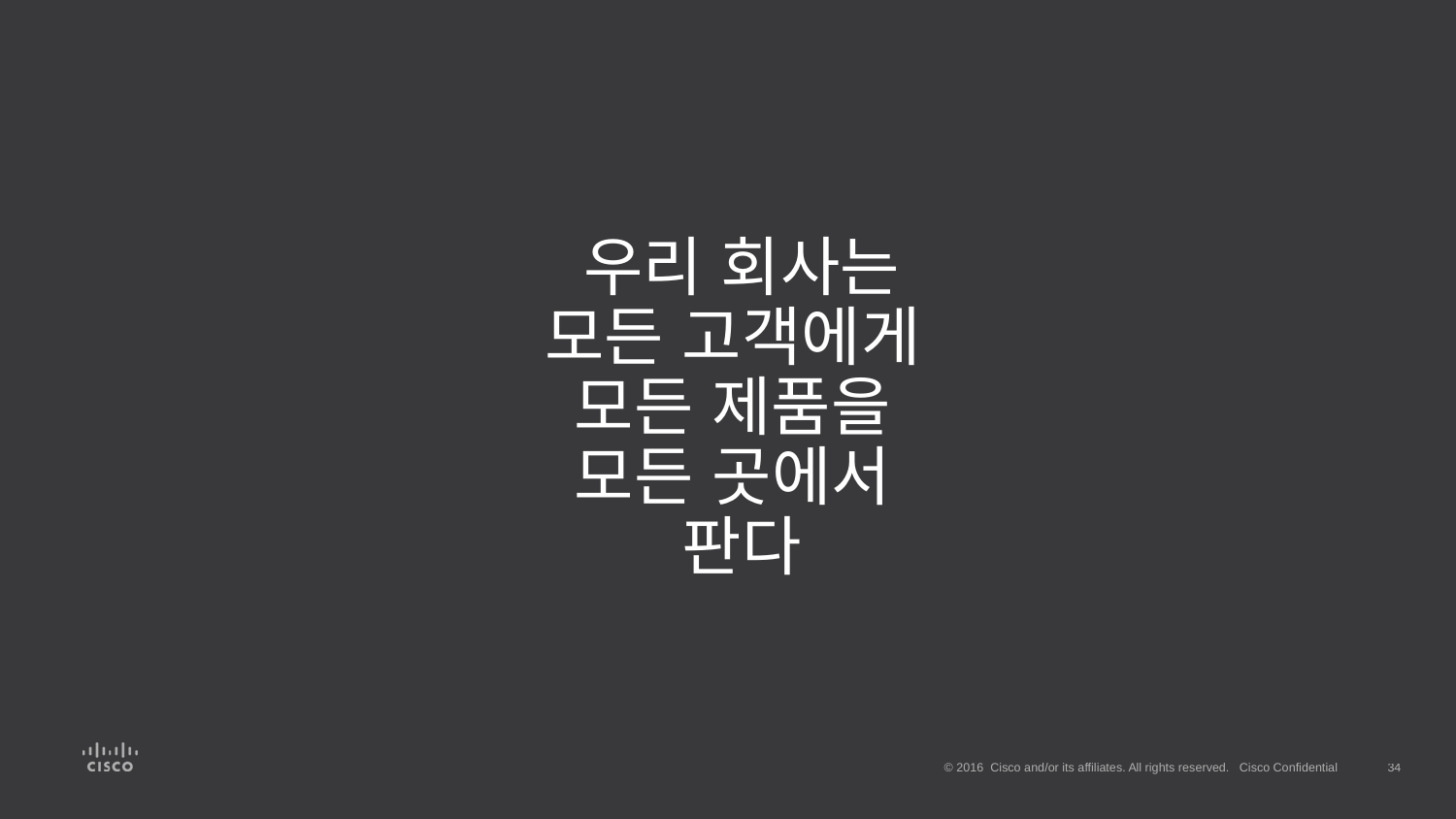

# 우리 회사는 모든 고객에게 모든 제품을 모든 곳에서 판다